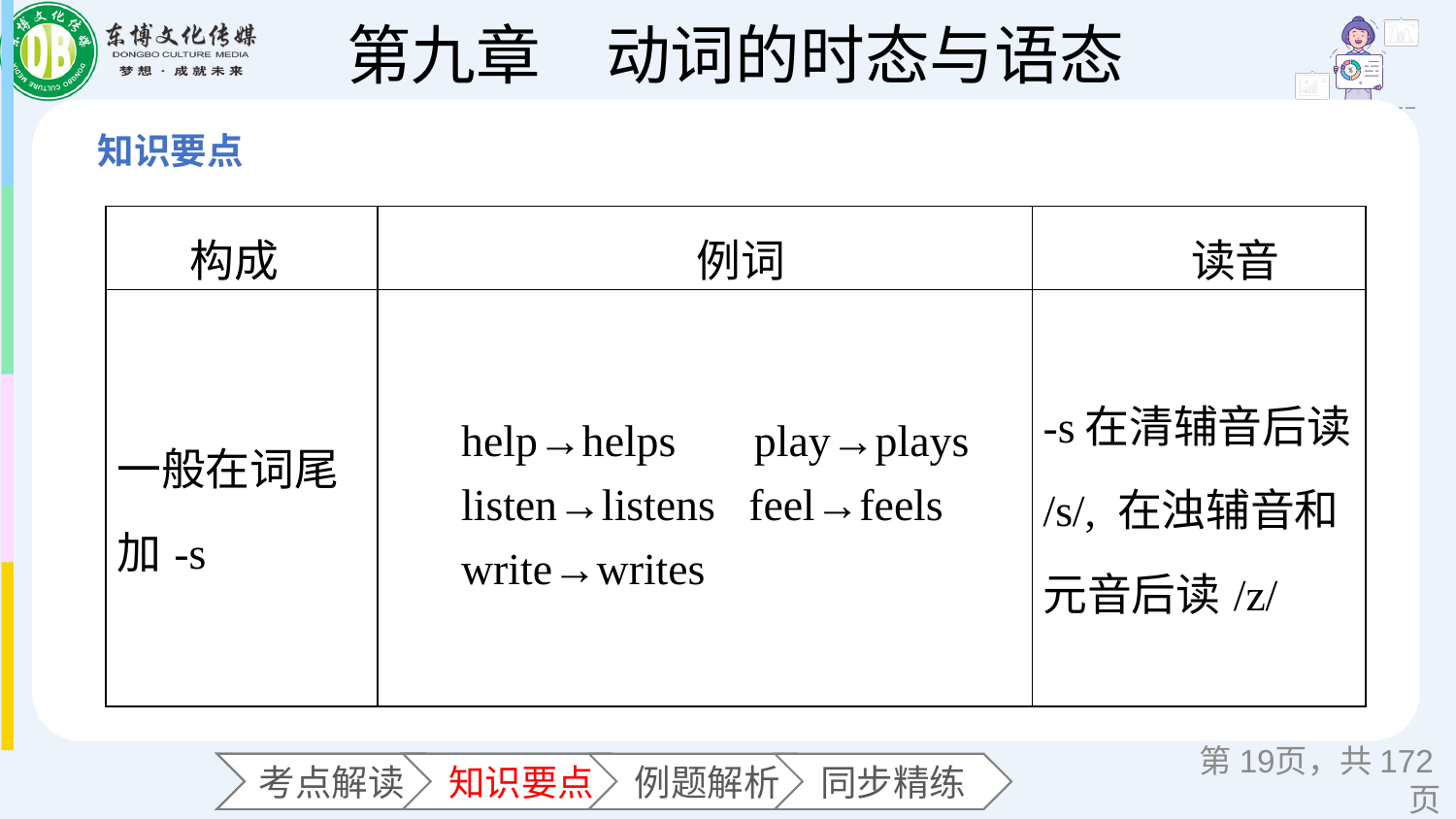

| 构成 | 例词 | 读音 |
| --- | --- | --- |
| 一般在词尾加-s | help→helps play→plays listen→listens feel→feels write→writes | -s在清辅音后读/s/, 在浊辅音和元音后读/z/ |
第19页，共172页